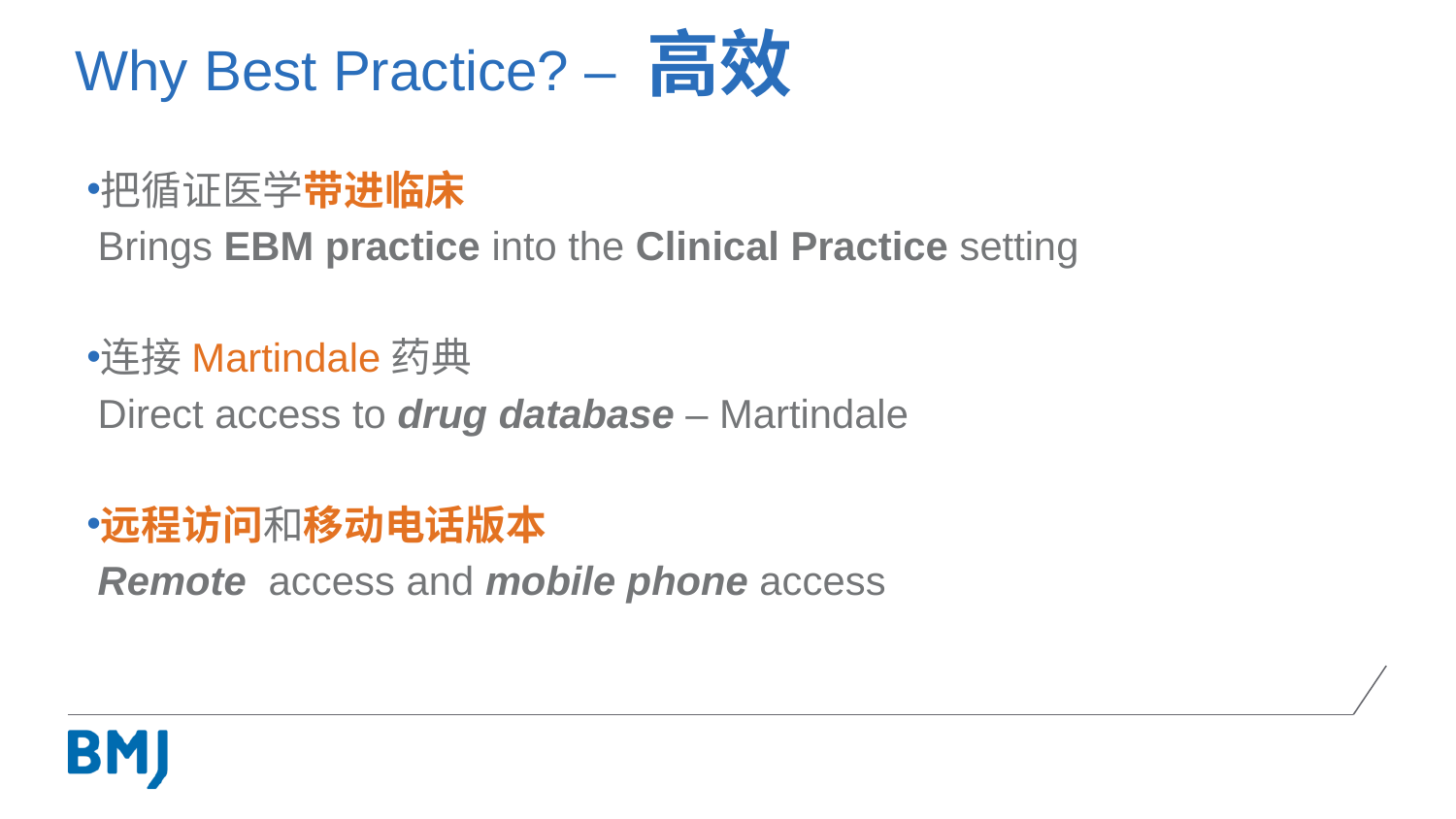

Why Best Practice? – 高效
#
把循证医学带进临床
	Brings EBM practice into the Clinical Practice setting

连接Martindale药典
	Direct access to drug database – Martindale

远程访问和移动电话版本
	Remote  access and mobile phone access